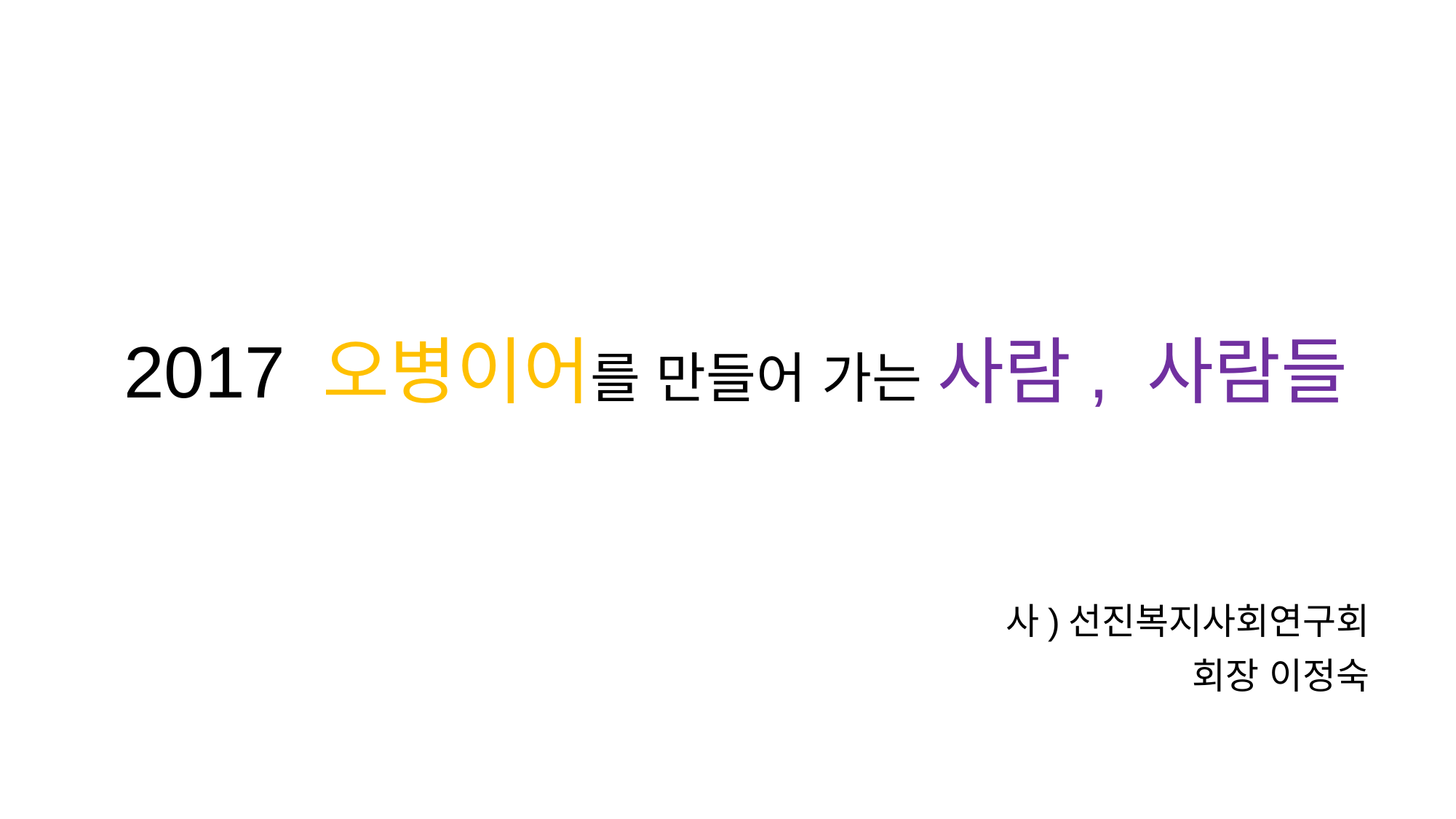

# 2017 오병이어를 만들어 가는 사람, 사람들
사)선진복지사회연구회
 회장 이정숙